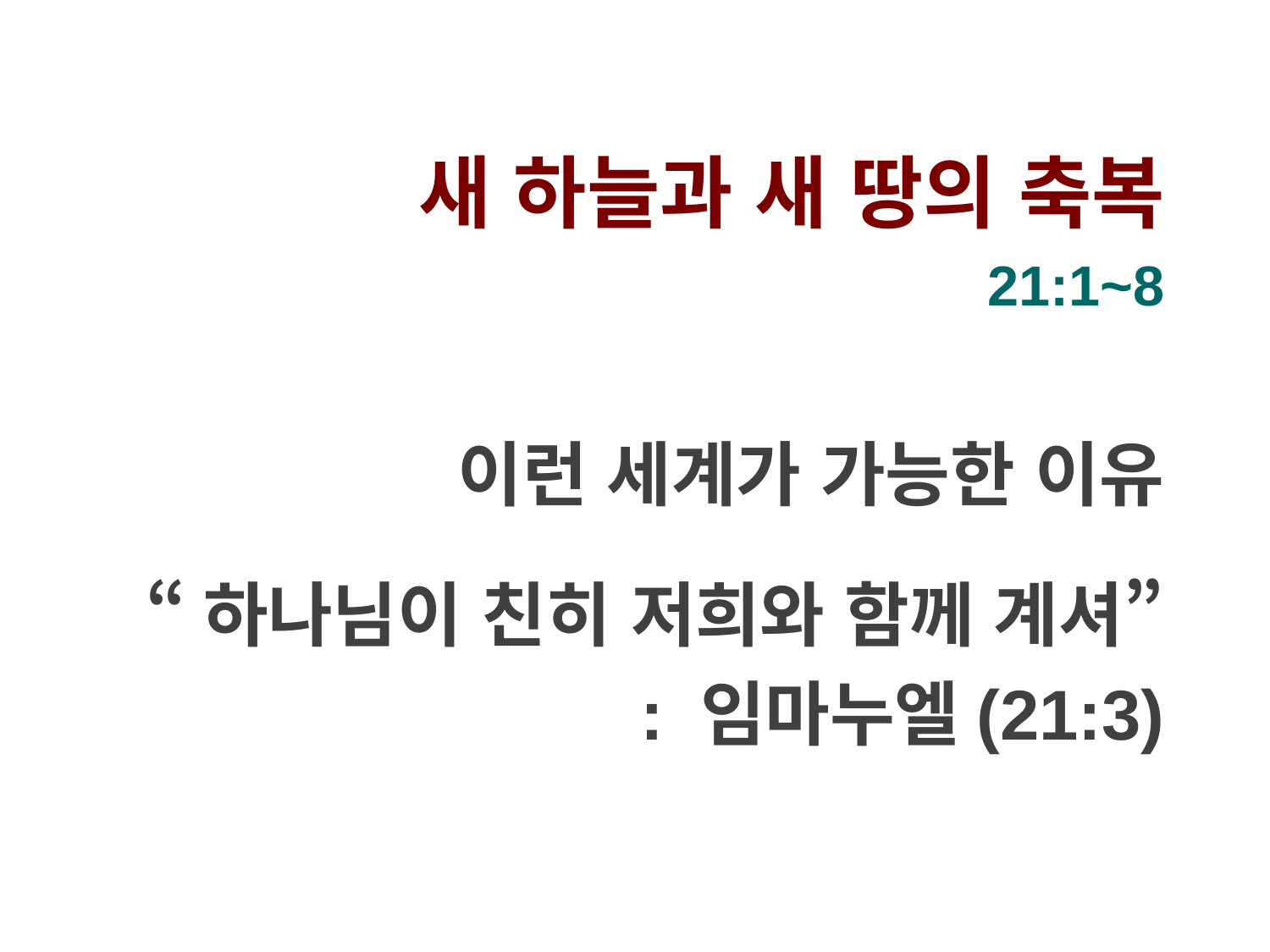

새 하늘과 새 땅의 축복
21:1~8

이런 세계가 가능한 이유
“하나님이 친히 저희와 함께 계셔”
: 임마누엘(21:3)